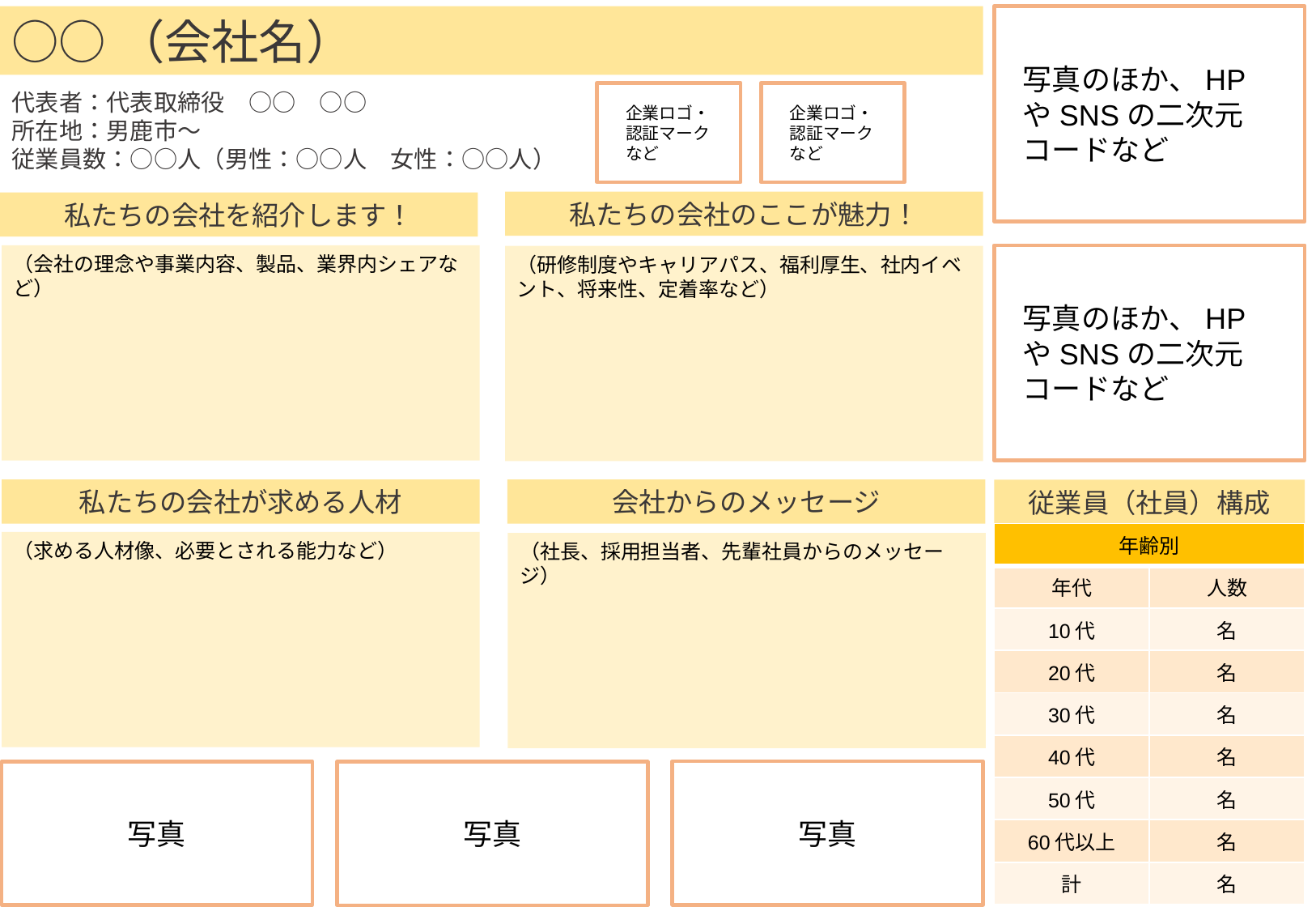

写真のほか、HPやSNSの二次元コードなど
○○（会社名）
代表者：代表取締役　○○　○○
所在地：男鹿市～
従業員数：○○人（男性：○○人　女性：○○人）
企業ロゴ・認証マークなど
企業ロゴ・認証マークなど
私たちの会社のここが魅力！
（研修制度やキャリアパス、福利厚生、社内イベント、将来性、定着率など）
私たちの会社を紹介します！
（会社の理念や事業内容、製品、業界内シェアなど）
写真のほか、HPやSNSの二次元コードなど
私たちの会社が求める人材
（求める人材像、必要とされる能力など）
会社からのメッセージ
（社長、採用担当者、先輩社員からのメッセージ）
従業員（社員）構成
| 年齢別 |  |
| --- | --- |
| 年代 | 人数 |
| 10代 | 名 |
| 20代 | 名 |
| 30代 | 名 |
| 40代 | 名 |
| 50代 | 名 |
| 60代以上 | 名 |
| 計 | 名 |
写真
写真
写真